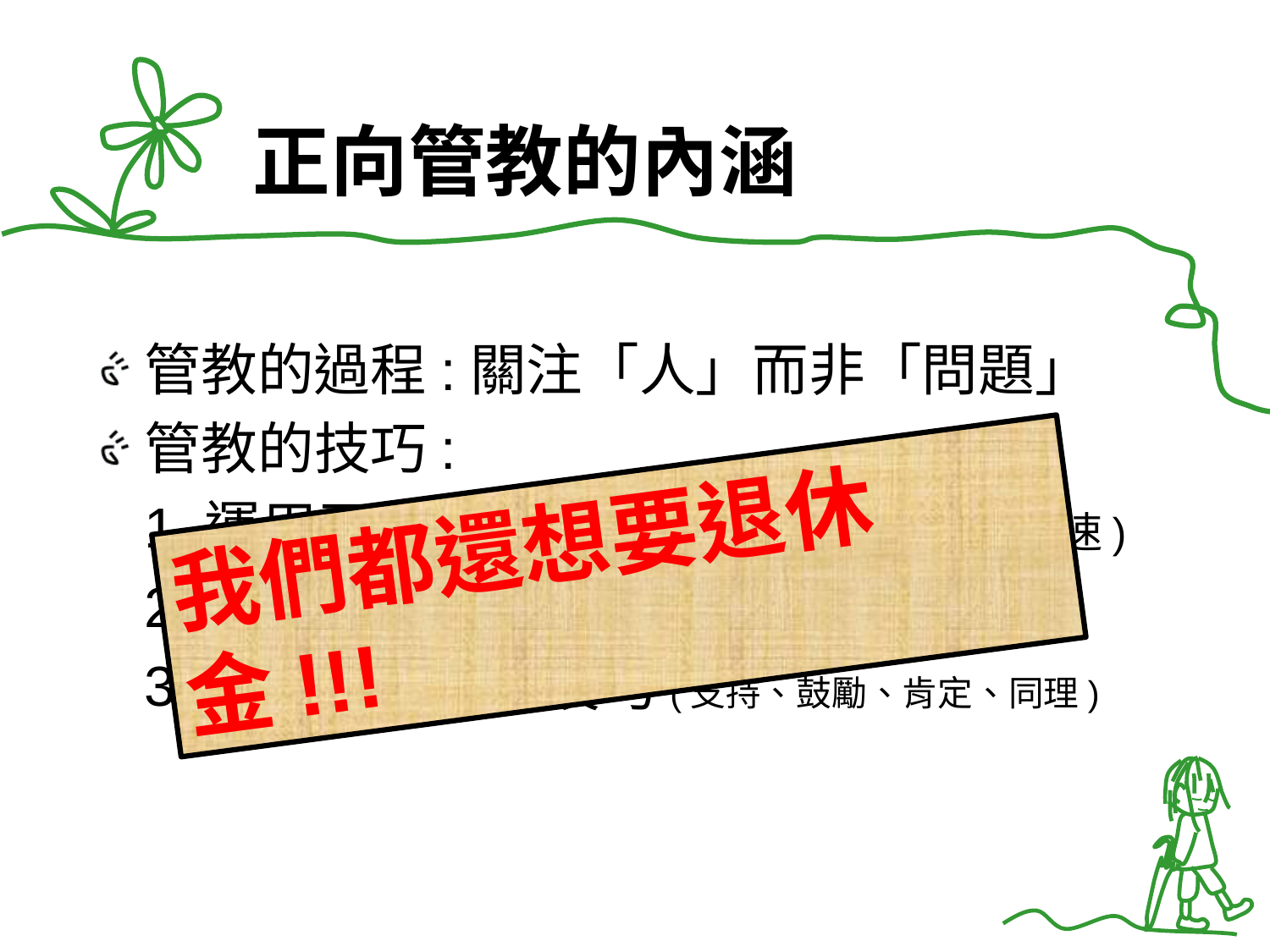

# 正向管教的內涵
管教的過程:關注「人」而非「問題」
管教的技巧:
   1.運用正向語言和肢體 (語調、語氣、語速)
   2.避免否定、批判 (維持良好關係)
   3.融入諮商輔導技巧(支持、鼓勵、肯定、同理)

我們都還想要退休金!!!